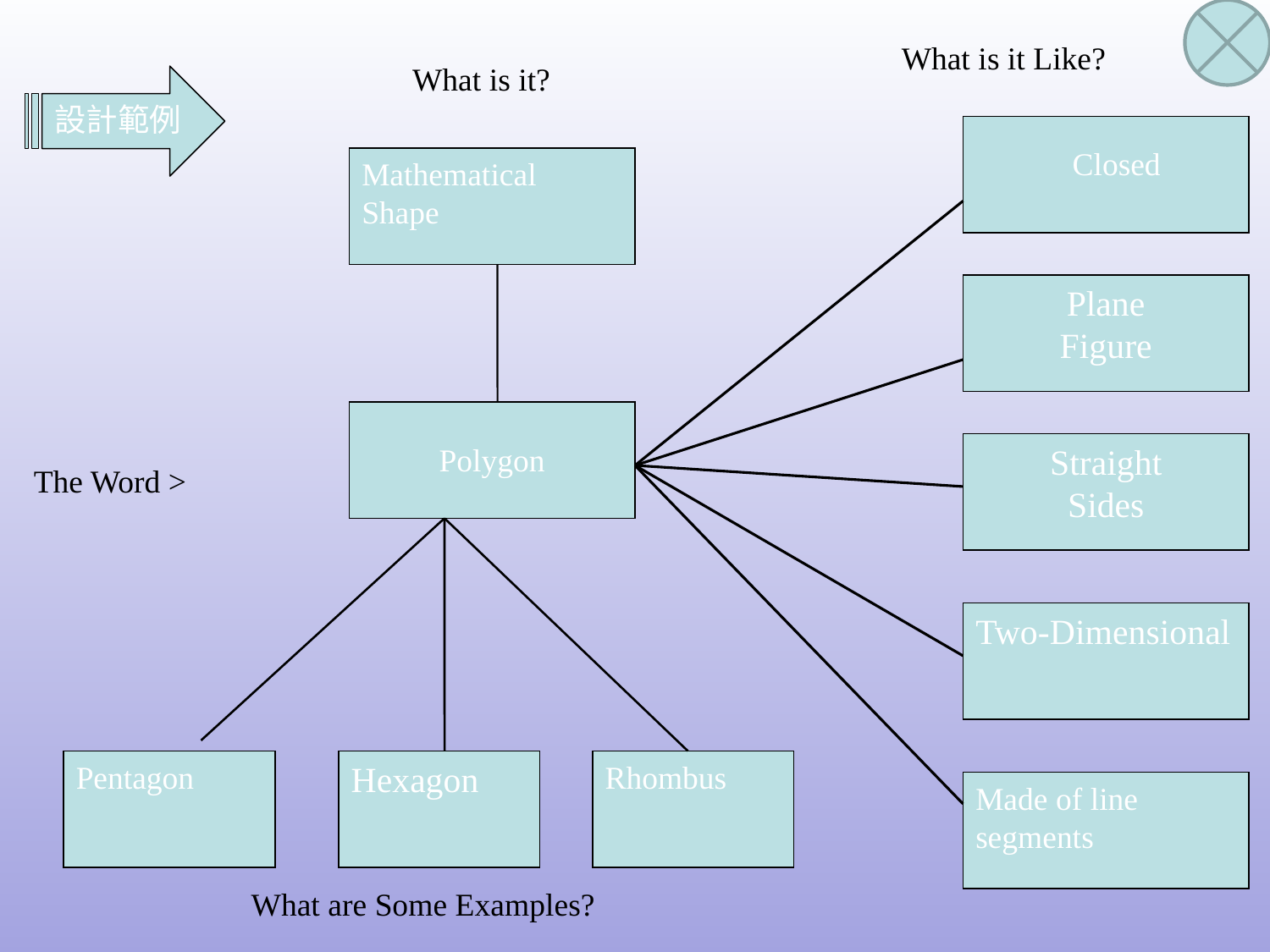

What is it Like?
What is it?

The Word >

設計範例
Closed
Mathematical
Shape
Plane
Figure
Polygon
Straight
Sides
Two-Dimensional
Pentagon
Hexagon
Rhombus
Made of line segments
What are Some Examples?